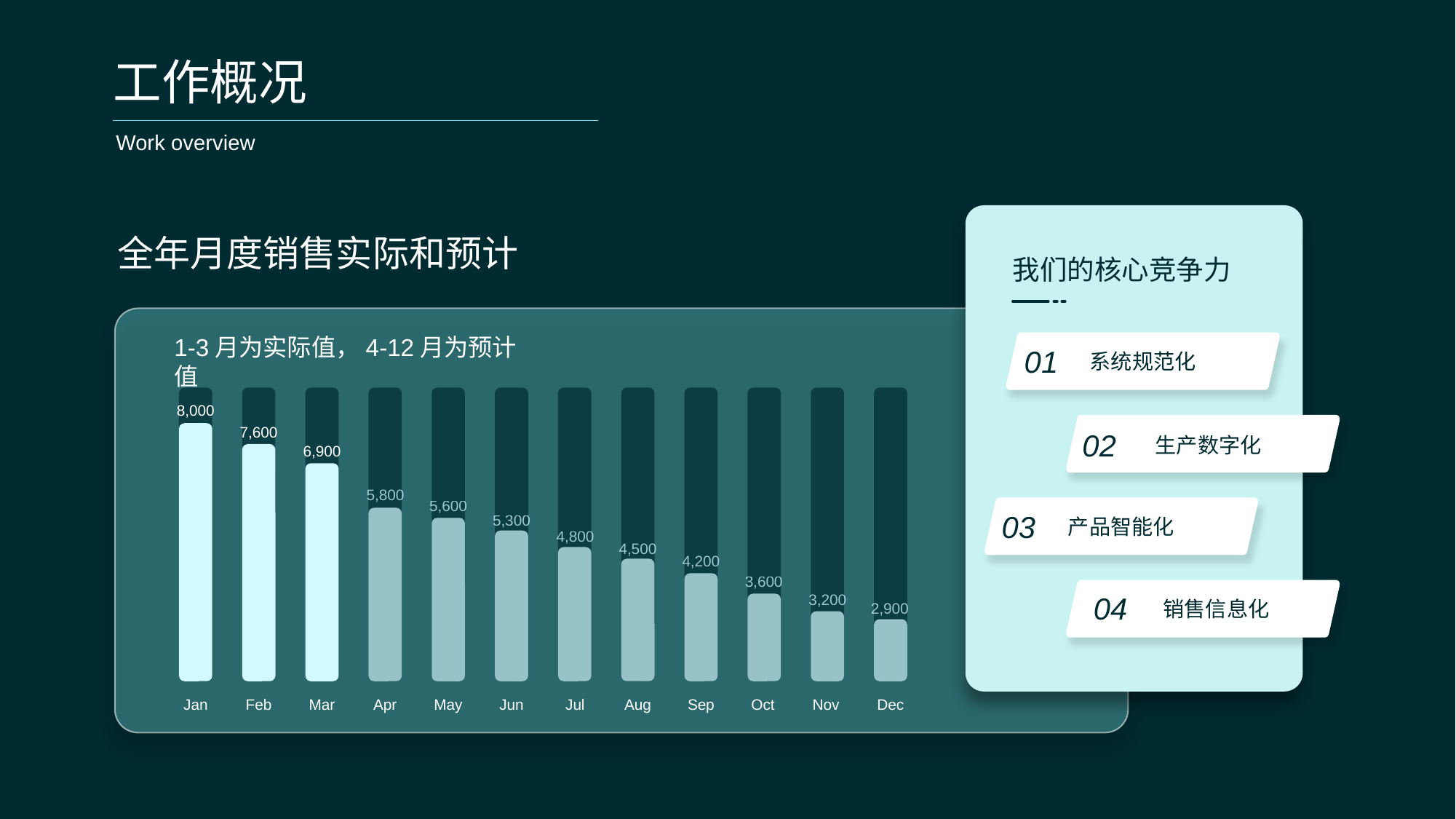

工作概况
Work overview

全年月度销售实际和预计
我们的核心竞争力

8,000
7,600

6,900

5,800
5,600

5,300

4,800

4,500

4,200

3,600

3,200

2,900

Jan
Feb
Mar
Apr
May
Jun
Jul
Aug
Sep
Oct
Nov
Dec
1-3月为实际值，4-12月为预计值

系统规范化
01

生产数字化
02

产品智能化
03

销售信息化
04